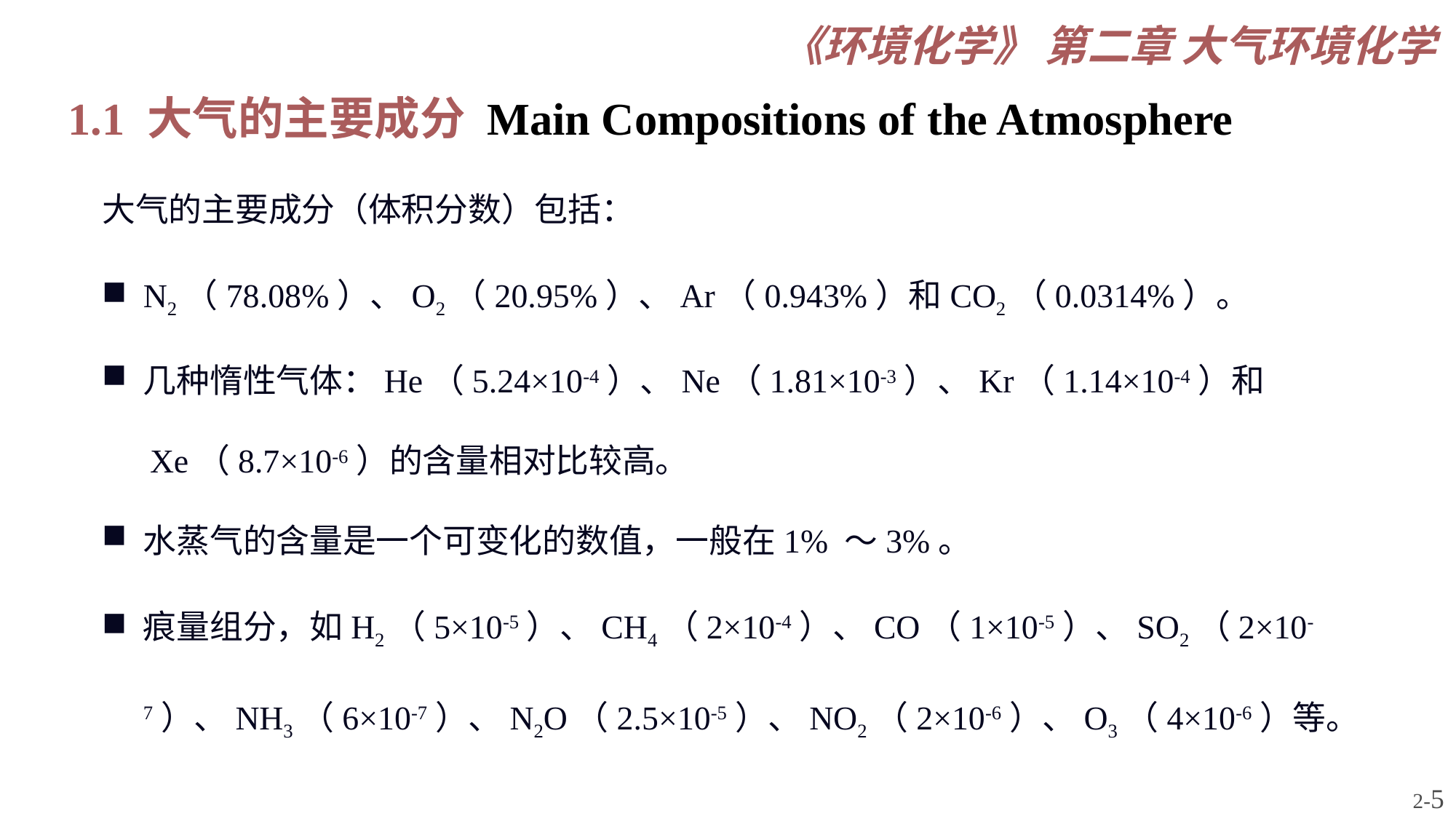

1.1 大气的主要成分 Main Compositions of the Atmosphere
大气的主要成分（体积分数）包括：
N2（78.08%）、O2（20.95%）、Ar（0.943%）和CO2（0.0314%）。
几种惰性气体：He（5.24×10-4）、Ne（1.81×10-3）、Kr（1.14×10-4）和
Xe（8.7×10-6）的含量相对比较高。
水蒸气的含量是一个可变化的数值，一般在1% ～3%。
痕量组分，如H2（5×10-5）、CH4（2×10-4）、CO（1×10-5）、SO2（2×10-7）、NH3（6×10-7）、N2O（2.5×10-5）、NO2（2×10-6）、O3（4×10-6）等。

2-5